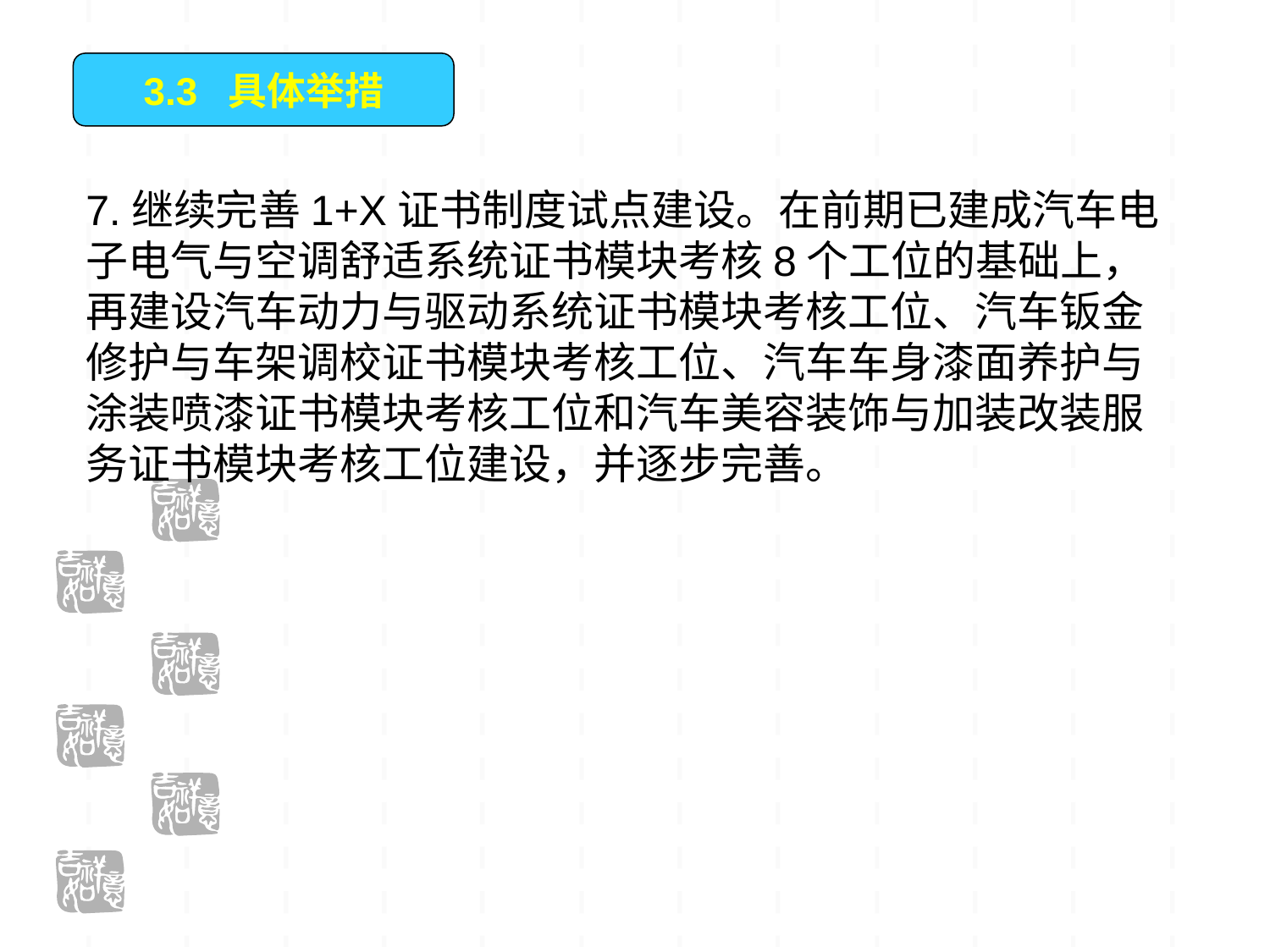

3.3  具体举措
7.继续完善1+X证书制度试点建设。在前期已建成汽车电子电气与空调舒适系统证书模块考核8个工位的基础上，再建设汽车动力与驱动系统证书模块考核工位、汽车钣金修护与车架调校证书模块考核工位、汽车车身漆面养护与涂装喷漆证书模块考核工位和汽车美容装饰与加装改装服务证书模块考核工位建设，并逐步完善。